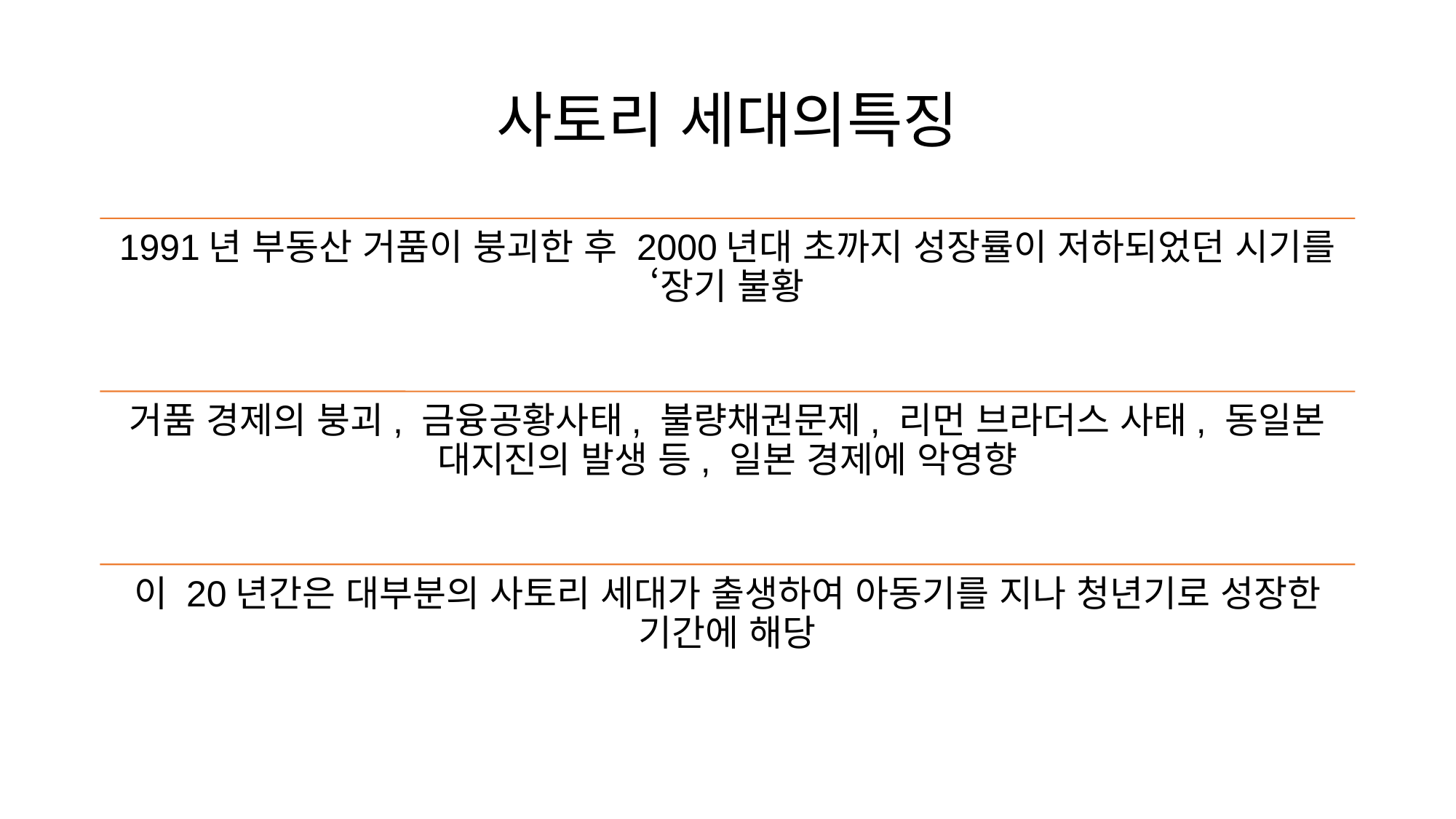

# 사토리 세대의특징
1991년 부동산 거품이 붕괴한 후 2000년대 초까지 성장률이 저하되었던 시기를 ‘장기 불황
거품 경제의 붕괴, 금융공황사태, 불량채권문제, 리먼 브라더스 사태, 동일본 대지진의 발생 등, 일본 경제에 악영향
이 20년간은 대부분의 사토리 세대가 출생하여 아동기를 지나 청년기로 성장한 기간에 해당